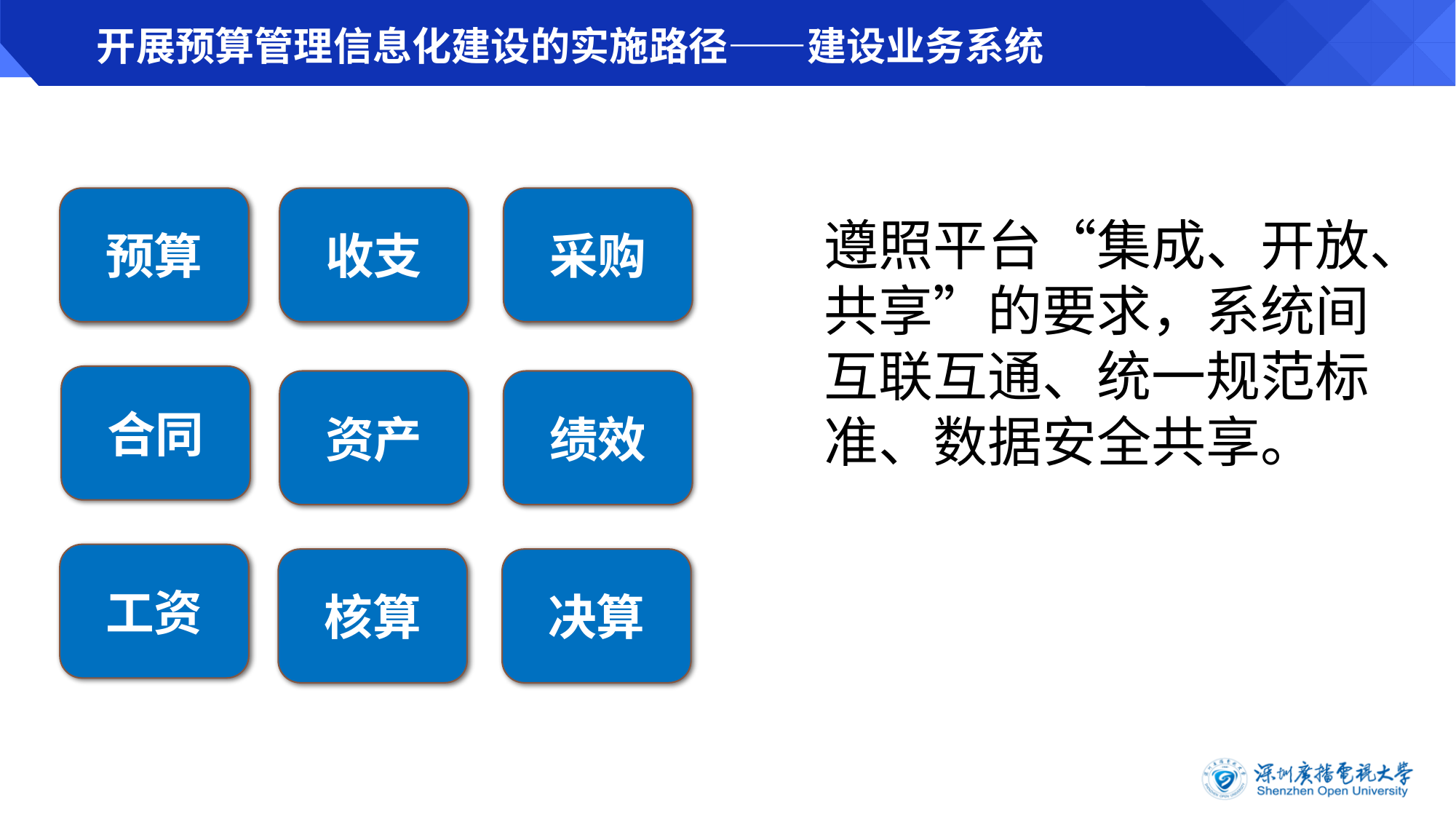

# 开展预算管理信息化建设的实施路径——建设业务系统
预算
收支
采购
遵照平台“集成、开放、共享”的要求，系统间互联互通、统一规范标准、数据安全共享。
合同
资产
绩效
工资
核算
决算